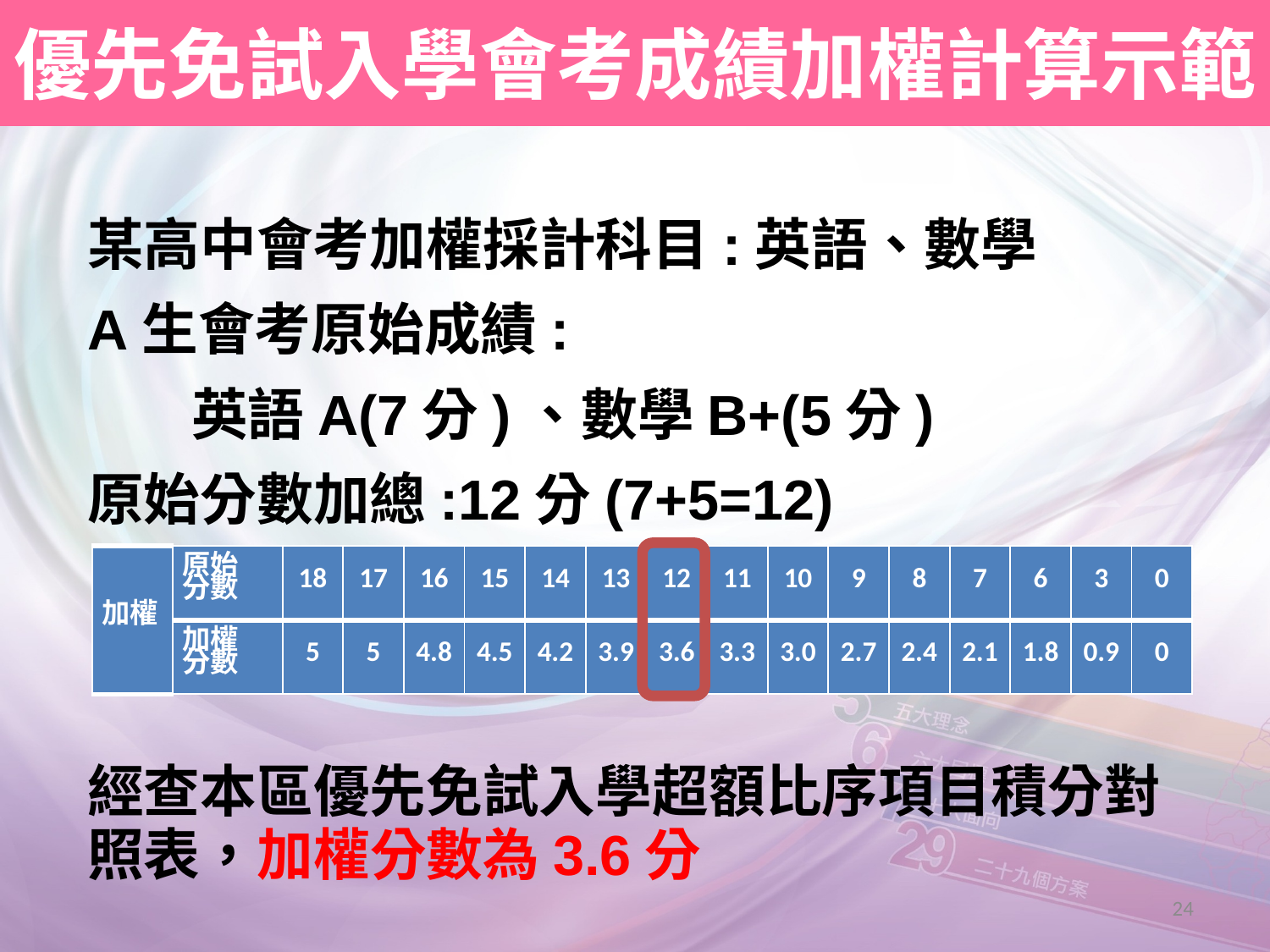

優先免試入學會考成績加權計算示範

某高中會考加權採計科目:英語、數學

A生會考原始成績:

       英語A(7分)、數學B+(5分)

原始分數加總:12分(7+5=12)

經查本區優先免試入學超額比序項目積分對照表，加權分數為3.6分

| 加權 | 原始 分數 | 18 | 17 | 16 | 15 | 14 | 13 | 12 | 11 | 10 | 9 | 8 | 7 | 6 | 3 | 0 |
| --- | --- | --- | --- | --- | --- | --- | --- | --- | --- | --- | --- | --- | --- | --- | --- | --- |
|  | 加權 分數 | 5 | 5 | 4.8 | 4.5 | 4.2 | 3.9 | 3.6 | 3.3 | 3.0 | 2.7 | 2.4 | 2.1 | 1.8 | 0.9 | 0 |
24